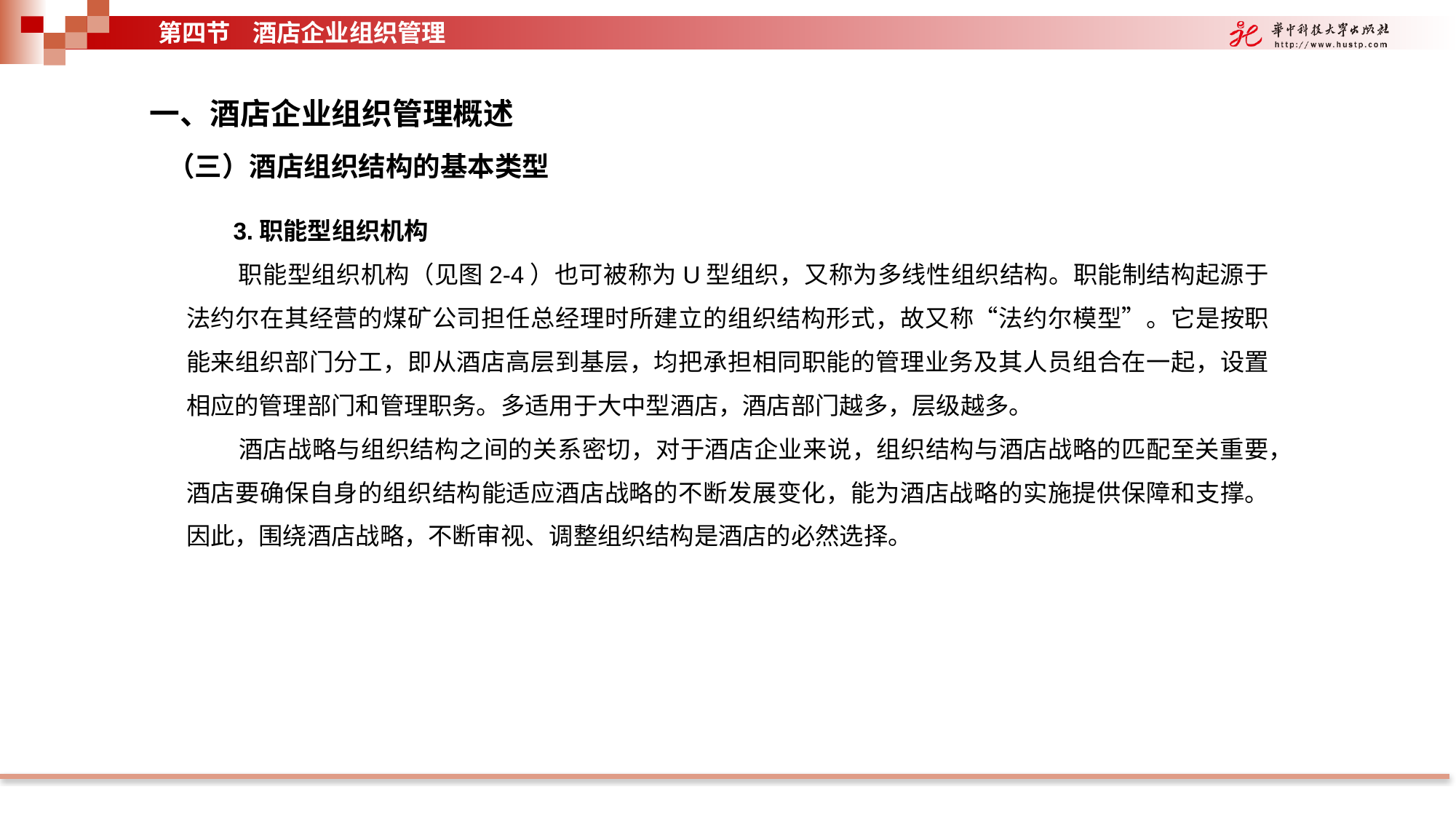

第四节    酒店企业组织管理
一、酒店企业组织管理概述
（三）酒店组织结构的基本类型
       3.职能型组织机构
        职能型组织机构（见图2-4）也可被称为U型组织，又称为多线性组织结构。职能制结构起源于法约尔在其经营的煤矿公司担任总经理时所建立的组织结构形式，故又称“法约尔模型”。它是按职能来组织部门分工，即从酒店高层到基层，均把承担相同职能的管理业务及其人员组合在一起，设置相应的管理部门和管理职务。多适用于大中型酒店，酒店部门越多，层级越多。
        酒店战略与组织结构之间的关系密切，对于酒店企业来说，组织结构与酒店战略的匹配至关重要，酒店要确保自身的组织结构能适应酒店战略的不断发展变化，能为酒店战略的实施提供保障和支撑。因此，围绕酒店战略，不断审视、调整组织结构是酒店的必然选择。